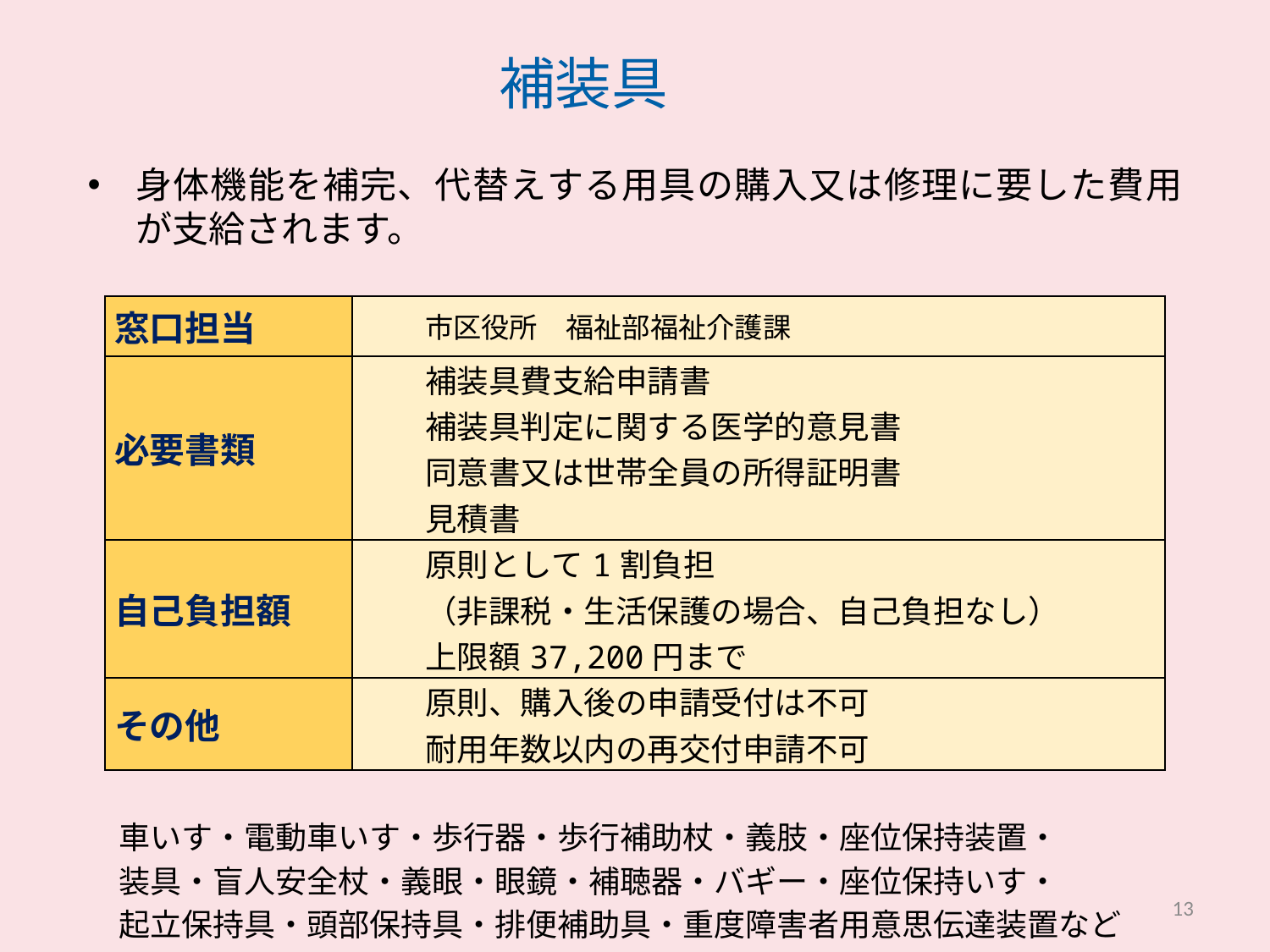

# 補装具
身体機能を補完、代替えする用具の購入又は修理に要した費用が支給されます。

　車いす・電動車いす・歩行器・歩行補助杖・義肢・座位保持装置・
　装具・盲人安全杖・義眼・眼鏡・補聴器・バギー・座位保持いす・
　起立保持具・頭部保持具・排便補助具・重度障害者用意思伝達装置など

| 窓口担当 | 市区役所　福祉部福祉介護課 |
| --- | --- |
| 必要書類 | 補装具費支給申請書 補装具判定に関する医学的意見書 同意書又は世帯全員の所得証明書 見積書 |
| 自己負担額 | 原則として1割負担 （非課税・生活保護の場合、自己負担なし） 上限額37,200円まで |
| その他 | 原則、購入後の申請受付は不可 耐用年数以内の再交付申請不可 |
13